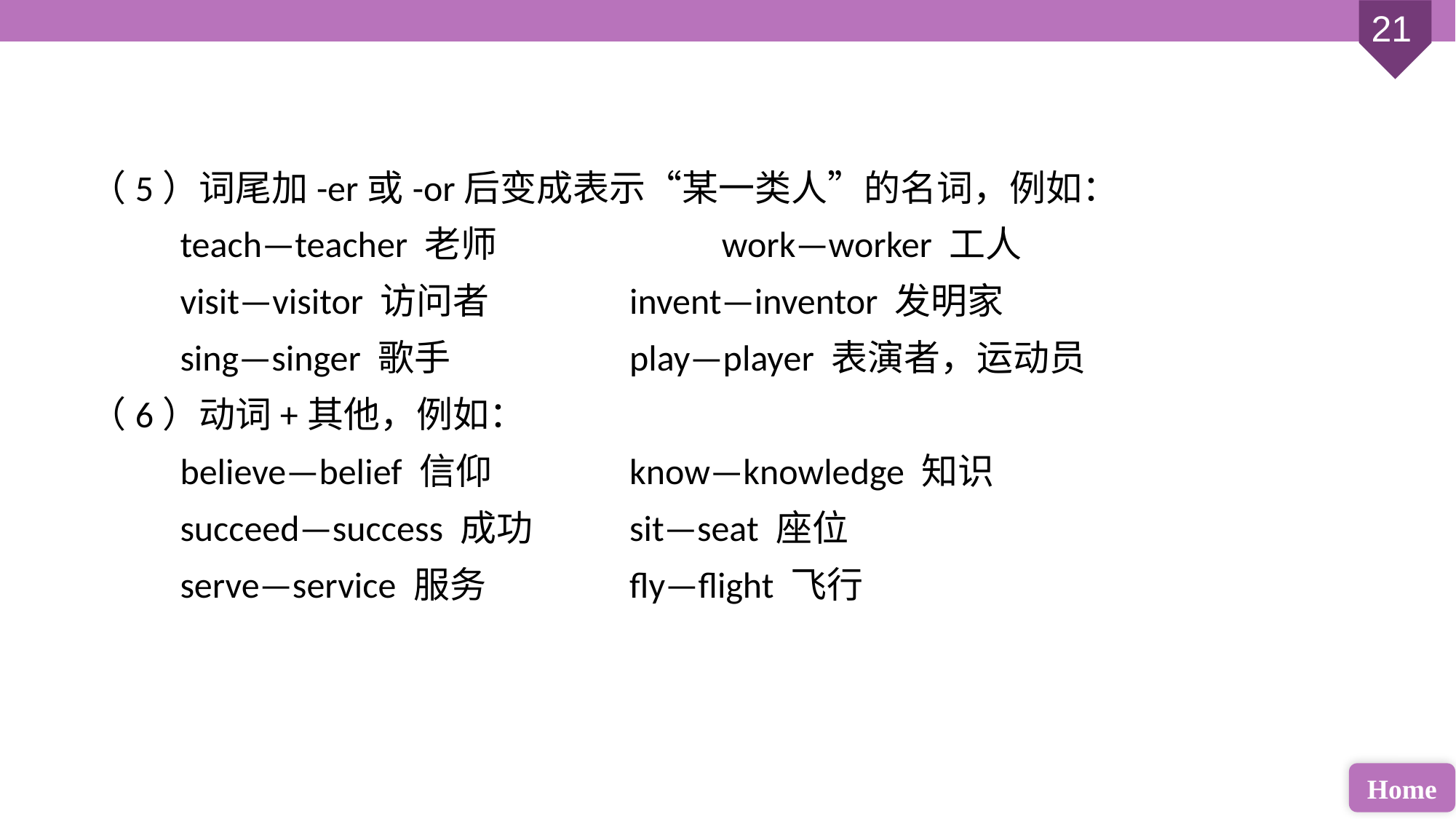

（5）词尾加-er或-or后变成表示“某一类人”的名词，例如：
           teach—teacher 老师 		work—worker 工人
           visit—visitor 访问者		 invent—inventor 发明家
           sing—singer 歌手		 play—player 表演者，运动员
（6）动词+其他，例如：
           believe—belief 信仰		 know—knowledge 知识
           succeed—success 成功 	 sit—seat 座位
           serve—service 服务 		 fly—flight 飞行